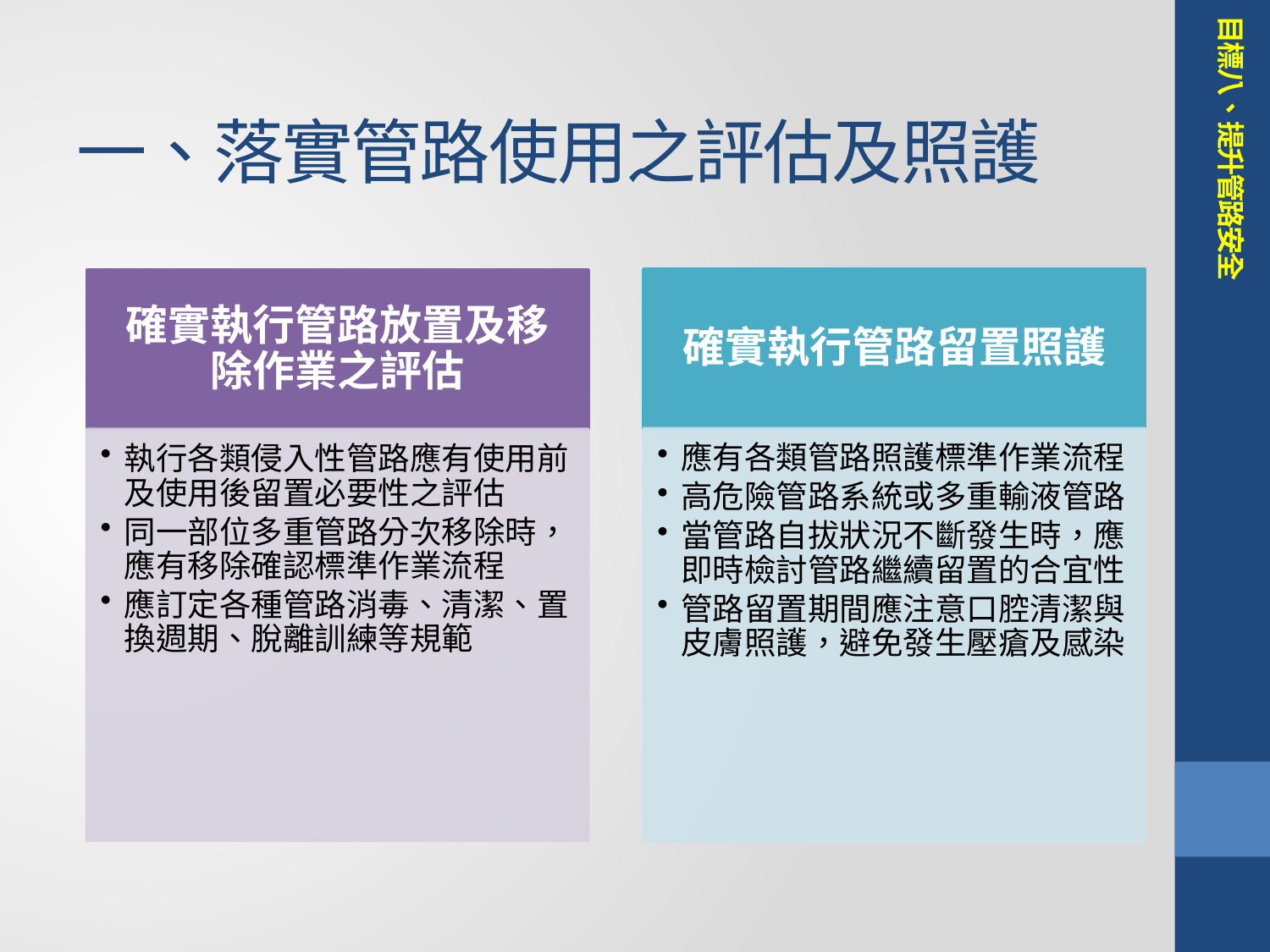

# 一、落實管路使用之評估及照護
確實執行管路放置及移除作業之評估
執行各類侵入性管路應有使用前及使用後留置必要性之評估
同一部位多重管路分次移除時，應有移除確認標準作業流程
應訂定各種管路消毒、清潔、置換週期、脫離訓練等規範
確實執行管路留置照護
應有各類管路照護標準作業流程
高危險管路系統或多重輸液管路
當管路自拔狀況不斷發生時，應即時檢討管路繼續留置的合宜性
管路留置期間應注意口腔清潔與皮膚照護，避免發生壓瘡及感染